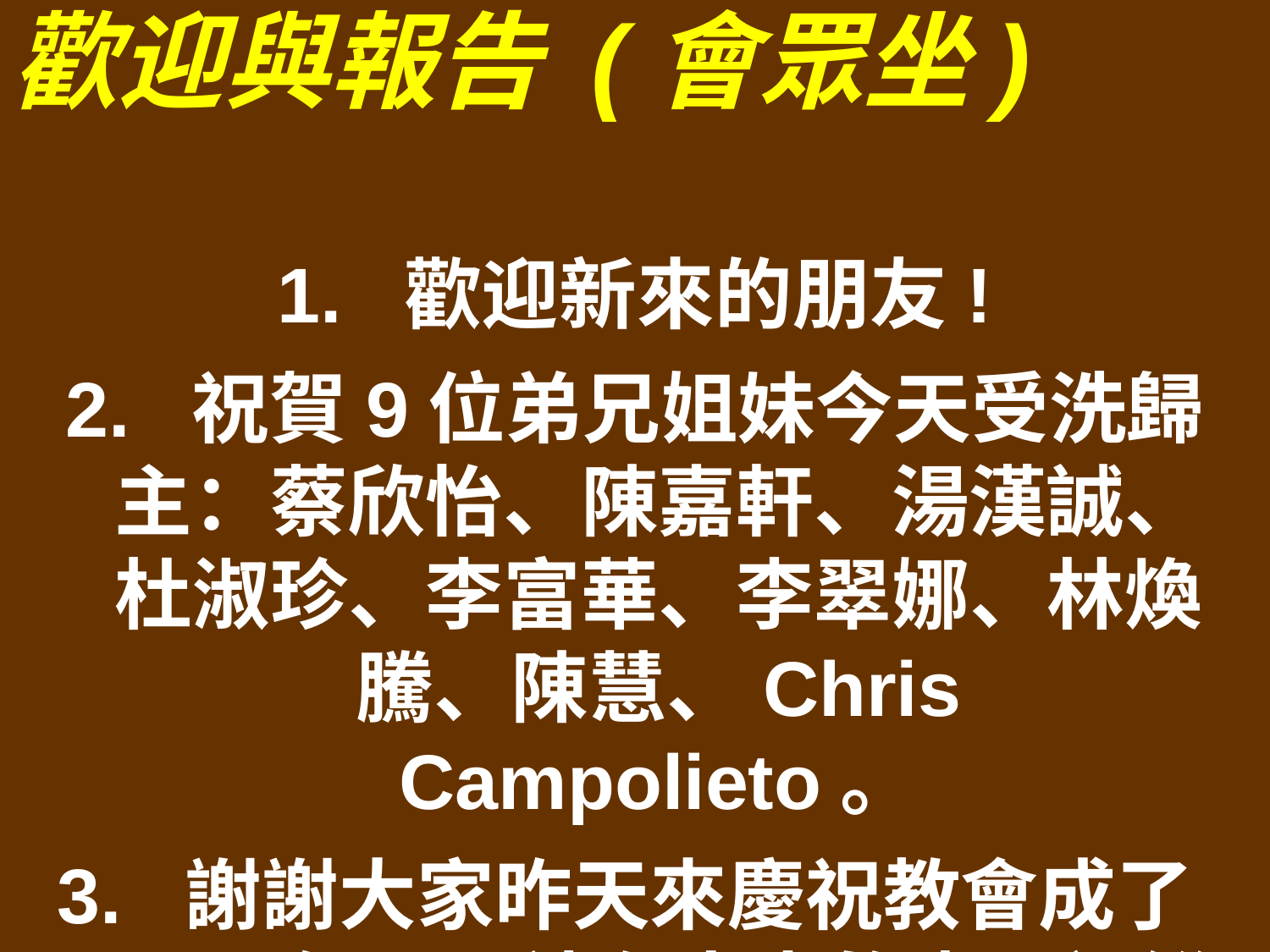

歡迎與報告 (會眾坐)

1.  歡迎新來的朋友!
2.  祝賀9位弟兄姐妹今天受洗歸主：蔡欣怡、陳嘉軒、湯漢誠、杜淑珍、李富華、李翠娜、林煥騰、陳慧、Chris Campolieto。
3.  謝謝大家昨天來慶祝教會成了40週年。願神在未來的歲月裡繼續帶領我們教會。